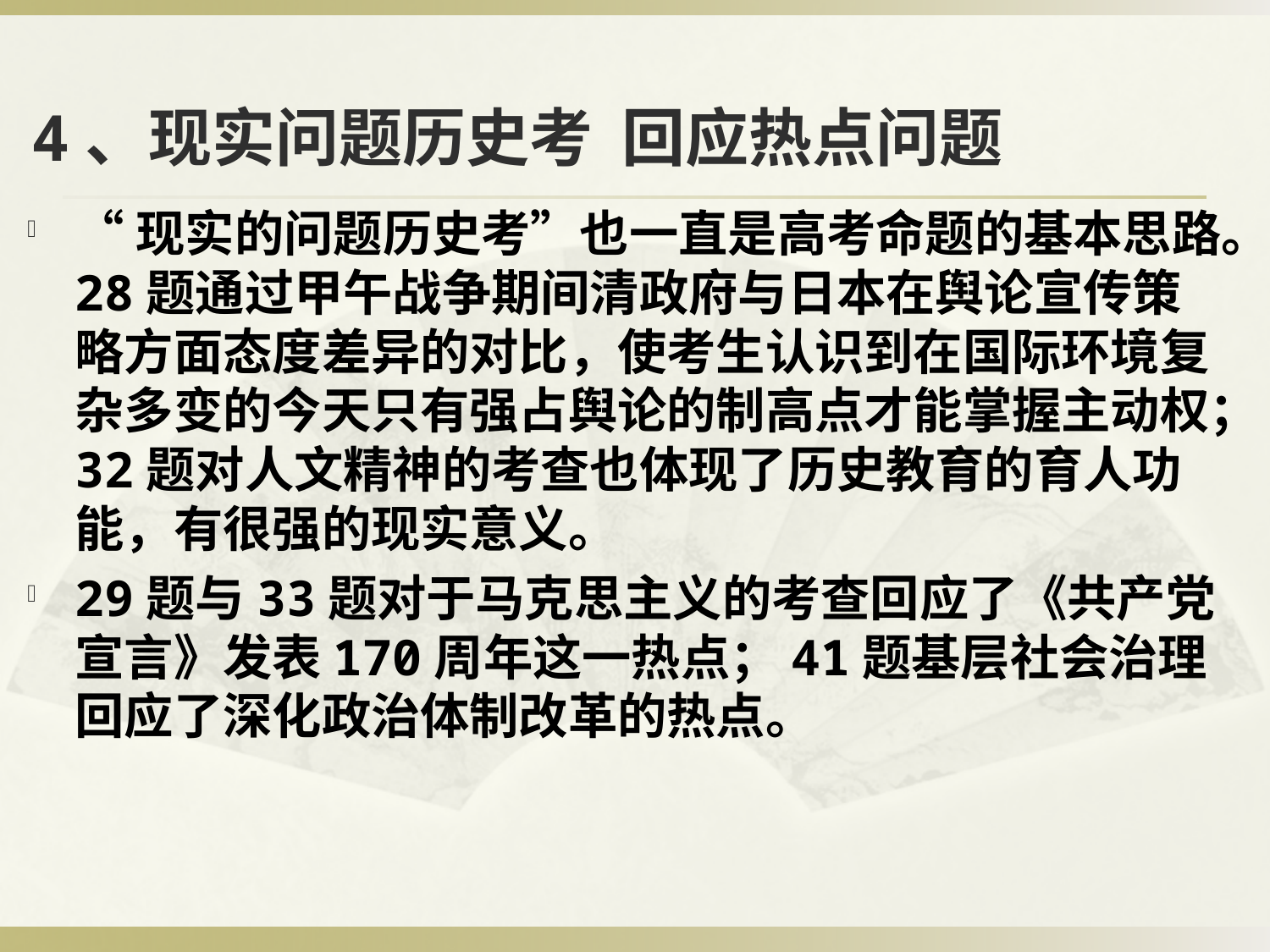

# 4、现实问题历史考  回应热点问题
“现实的问题历史考”也一直是高考命题的基本思路。28题通过甲午战争期间清政府与日本在舆论宣传策略方面态度差异的对比，使考生认识到在国际环境复杂多变的今天只有强占舆论的制高点才能掌握主动权；32题对人文精神的考查也体现了历史教育的育人功能，有很强的现实意义。
29题与33题对于马克思主义的考查回应了《共产党宣言》发表170周年这一热点；41题基层社会治理回应了深化政治体制改革的热点。